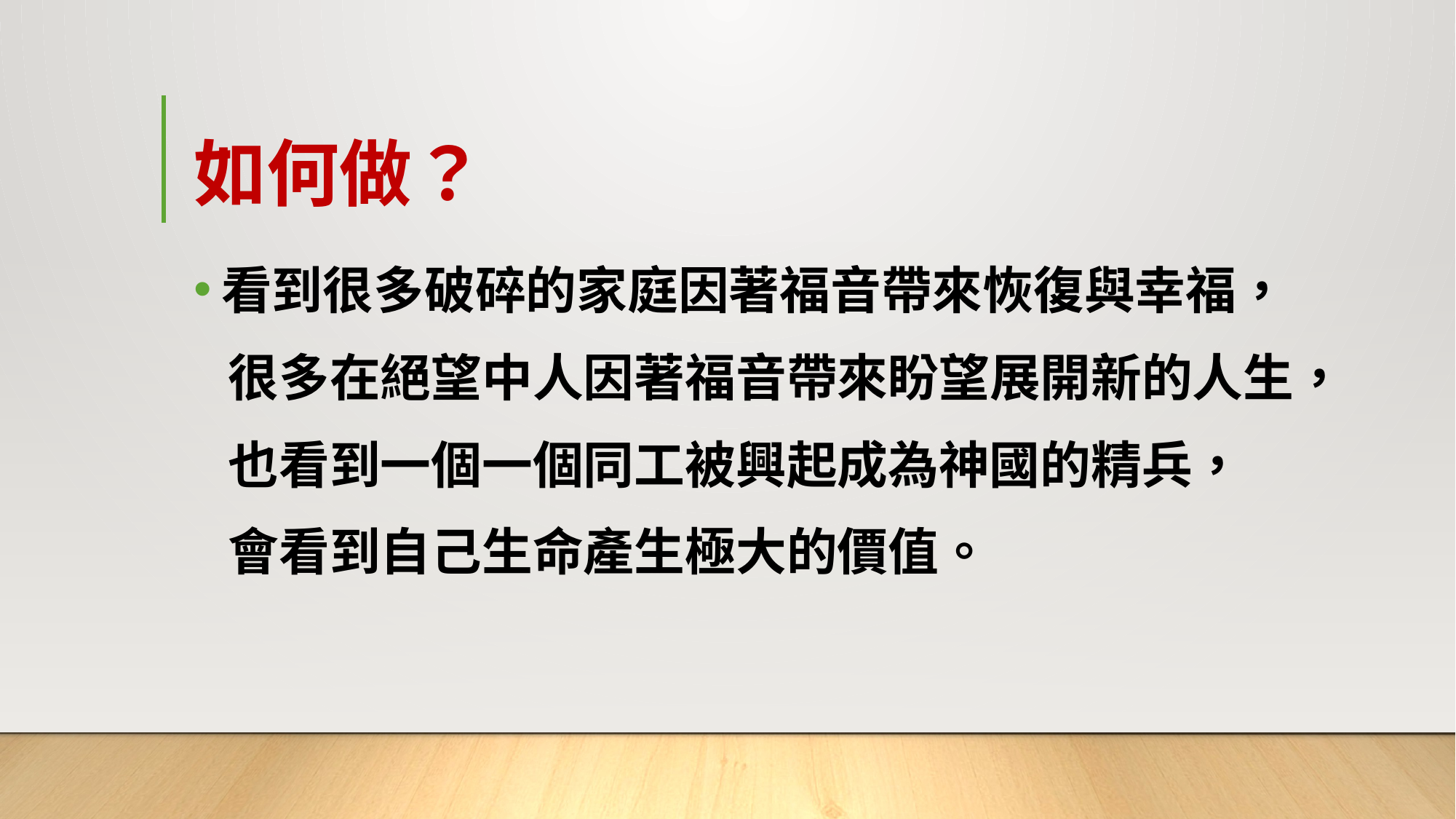

# 如何做？
看到很多破碎的家庭因著福音帶來恢復與幸福，
  很多在絕望中人因著福音帶來盼望展開新的人生，
  也看到一個一個同工被興起成為神國的精兵，
  會看到自己生命產生極大的價值。